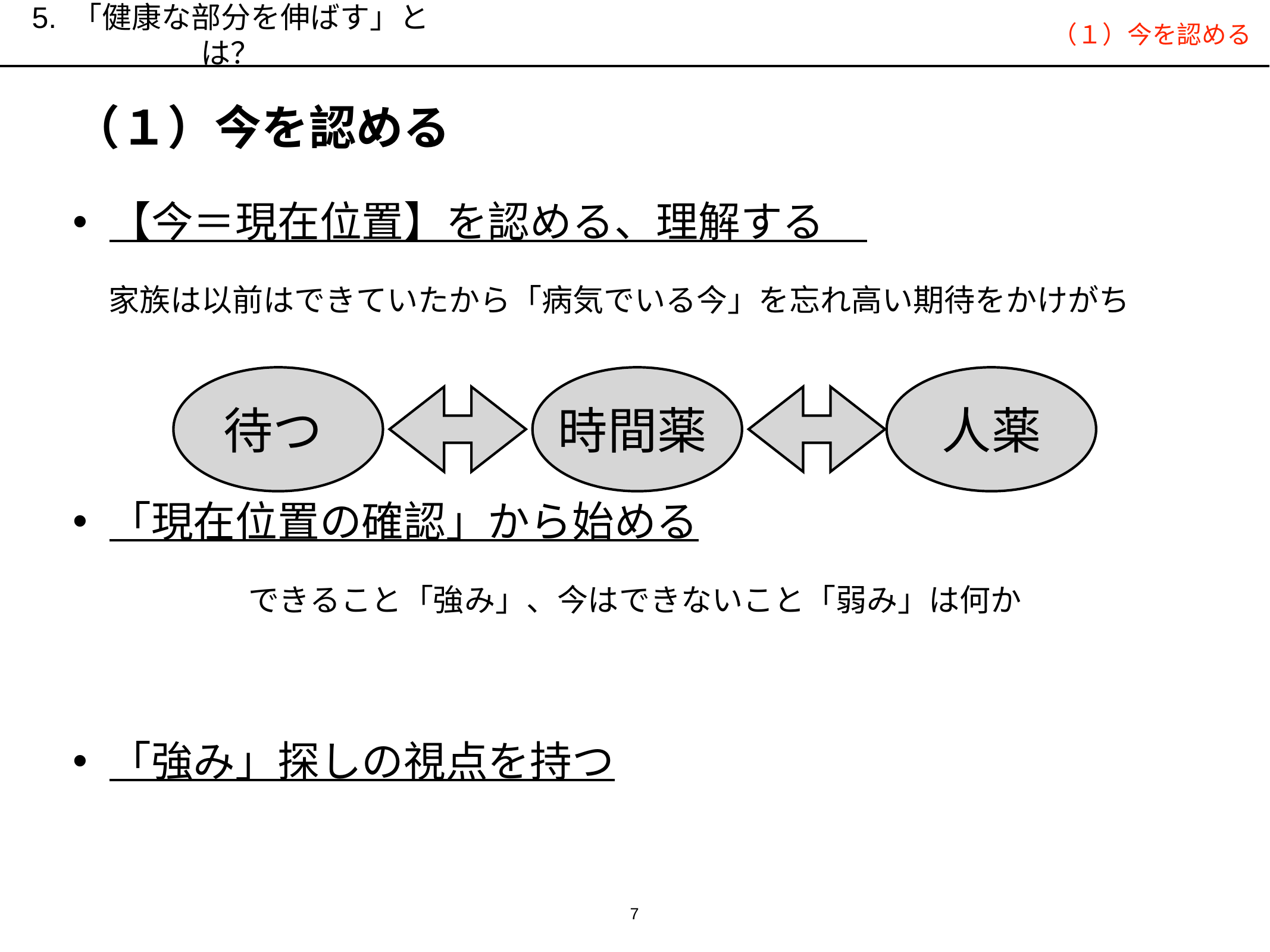

5. 「健康な部分を伸ばす」とは？
（１）今を認める

（１）今を認める
【今＝現在位置】を認める、理解する
家族は以前はできていたから「病気でいる今」を忘れ高い期待をかけがち

「現在位置の確認」から始める
できること「強み」、今はできないこと「弱み」は何か

「強み」探しの視点を持つ

待つ
時間薬
人薬
7